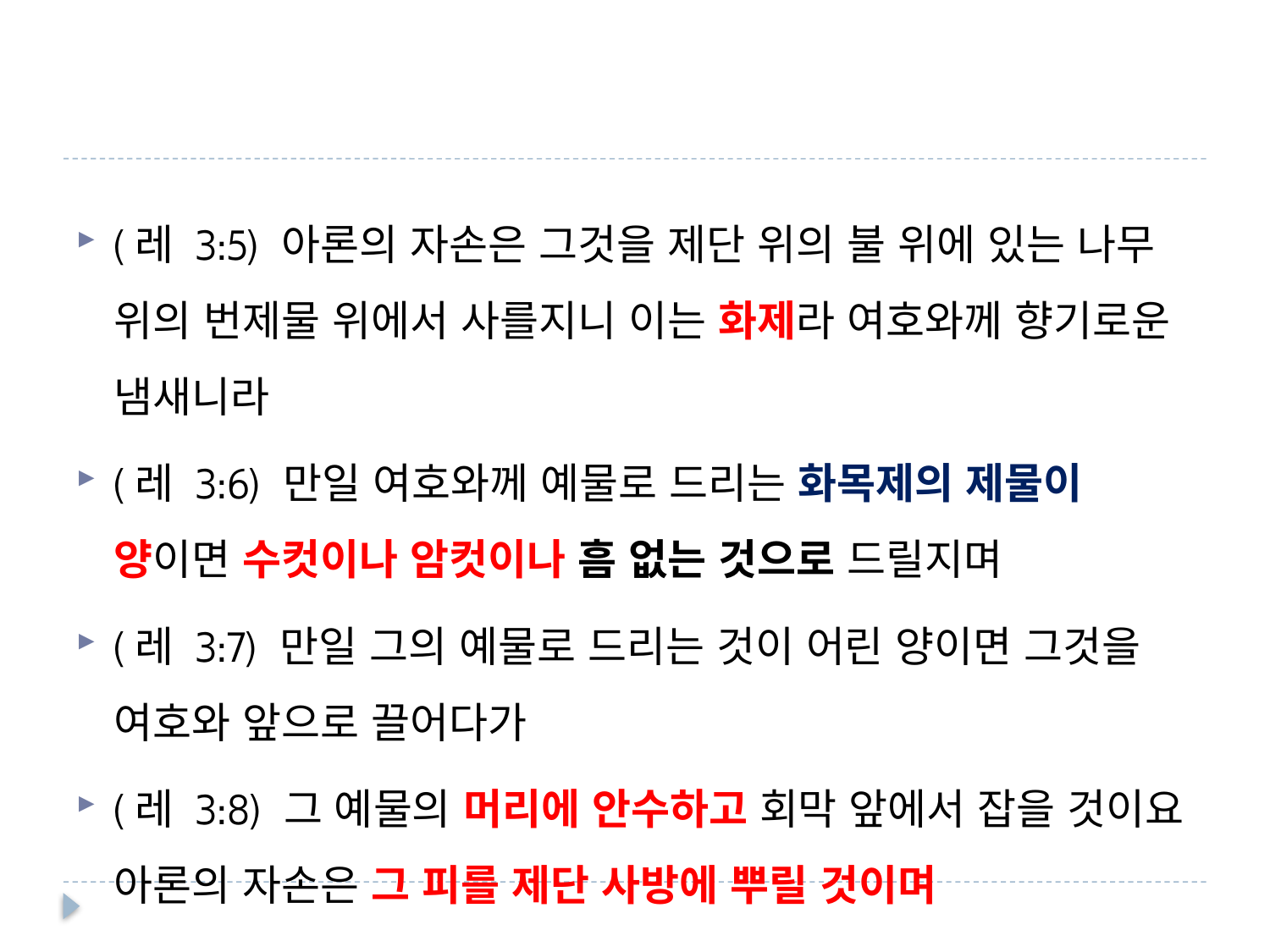

#
(레 3:5) 아론의 자손은 그것을 제단 위의 불 위에 있는 나무 위의 번제물 위에서 사를지니 이는 화제라 여호와께 향기로운 냄새니라
(레 3:6) 만일 여호와께 예물로 드리는 화목제의 제물이 양이면 수컷이나 암컷이나 흠 없는 것으로 드릴지며
(레 3:7) 만일 그의 예물로 드리는 것이 어린 양이면 그것을 여호와 앞으로 끌어다가
(레 3:8) 그 예물의 머리에 안수하고 회막 앞에서 잡을 것이요 아론의 자손은 그 피를 제단 사방에 뿌릴 것이며